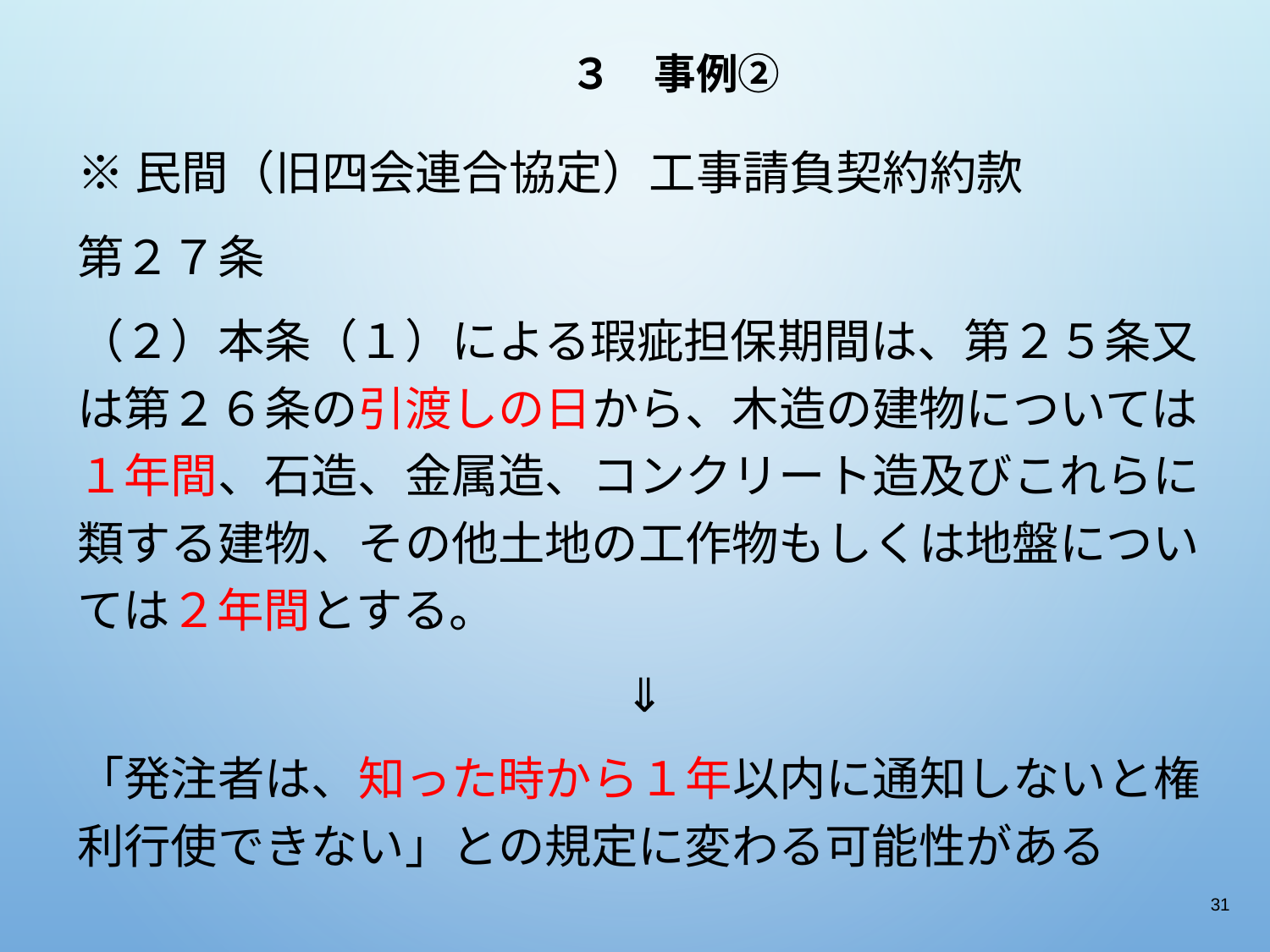

# ３　事例②
※民間（旧四会連合協定）工事請負契約約款
第２７条
（２）本条（１）による瑕疵担保期間は、第２５条又は第２６条の引渡しの日から、木造の建物については１年間、石造、金属造、コンクリート造及びこれらに類する建物、その他土地の工作物もしくは地盤については２年間とする。
⇓
「発注者は、知った時から１年以内に通知しないと権利行使できない」との規定に変わる可能性がある

31